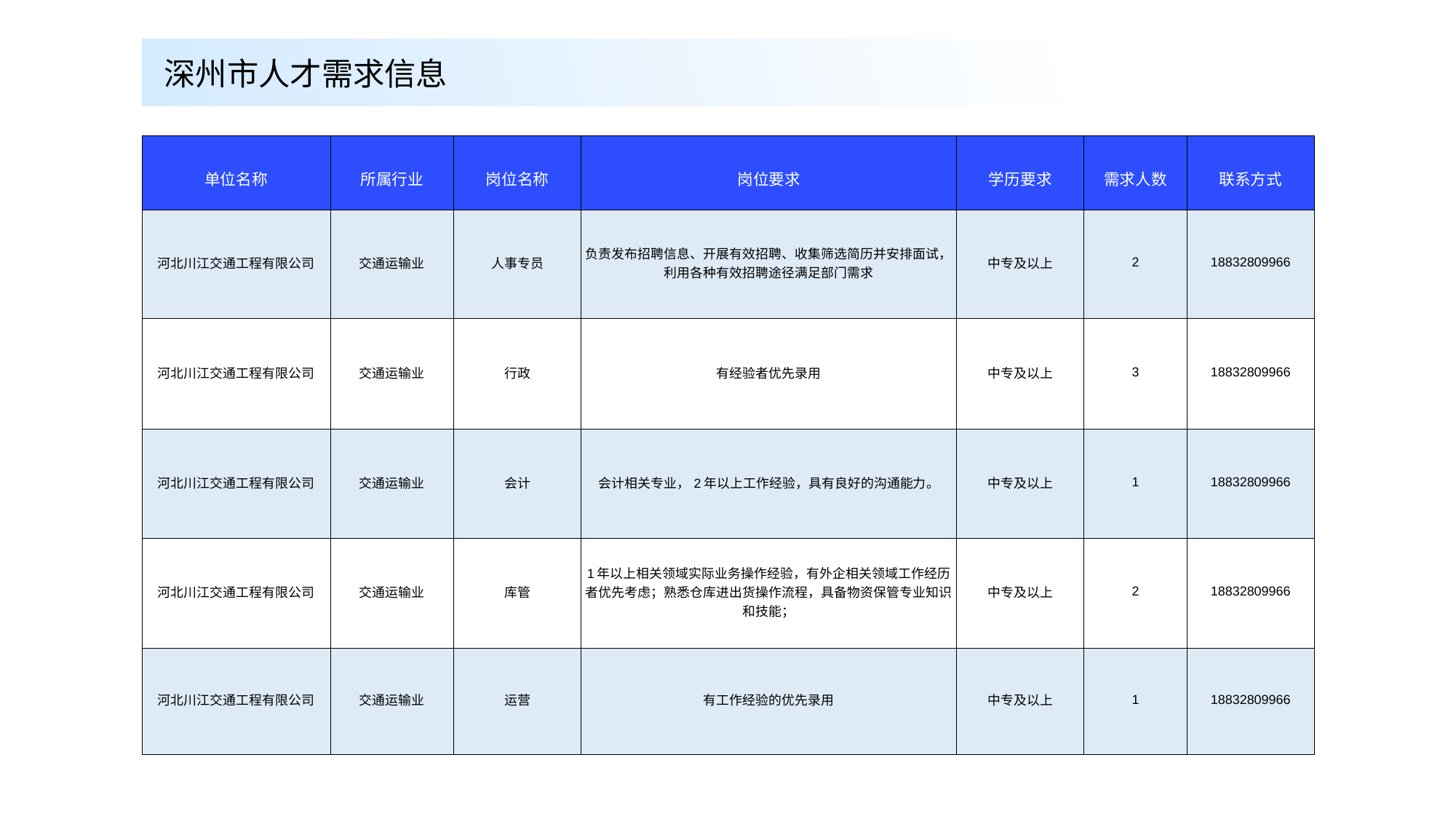

深州市人才需求信息
| 单位名称 | 所属行业 | 岗位名称 | 岗位要求 | 学历要求 | 需求人数 | 联系方式 |
| --- | --- | --- | --- | --- | --- | --- |
| 河北川江交通工程有限公司 | 交通运输业 | 人事专员 | 负责发布招聘信息、开展有效招聘、收集筛选简历并安排面试，利用各种有效招聘途径满足部门需求 | 中专及以上 | 2 | 18832809966 |
| 河北川江交通工程有限公司 | 交通运输业 | 行政 | 有经验者优先录用 | 中专及以上 | 3 | 18832809966 |
| 河北川江交通工程有限公司 | 交通运输业 | 会计 | 会计相关专业，2年以上工作经验，具有良好的沟通能力。 | 中专及以上 | 1 | 18832809966 |
| 河北川江交通工程有限公司 | 交通运输业 | 库管 | 1年以上相关领域实际业务操作经验，有外企相关领域工作经历者优先考虑；熟悉仓库进出货操作流程，具备物资保管专业知识和技能； | 中专及以上 | 2 | 18832809966 |
| 河北川江交通工程有限公司 | 交通运输业 | 运营 | 有工作经验的优先录用 | 中专及以上 | 1 | 18832809966 |
26